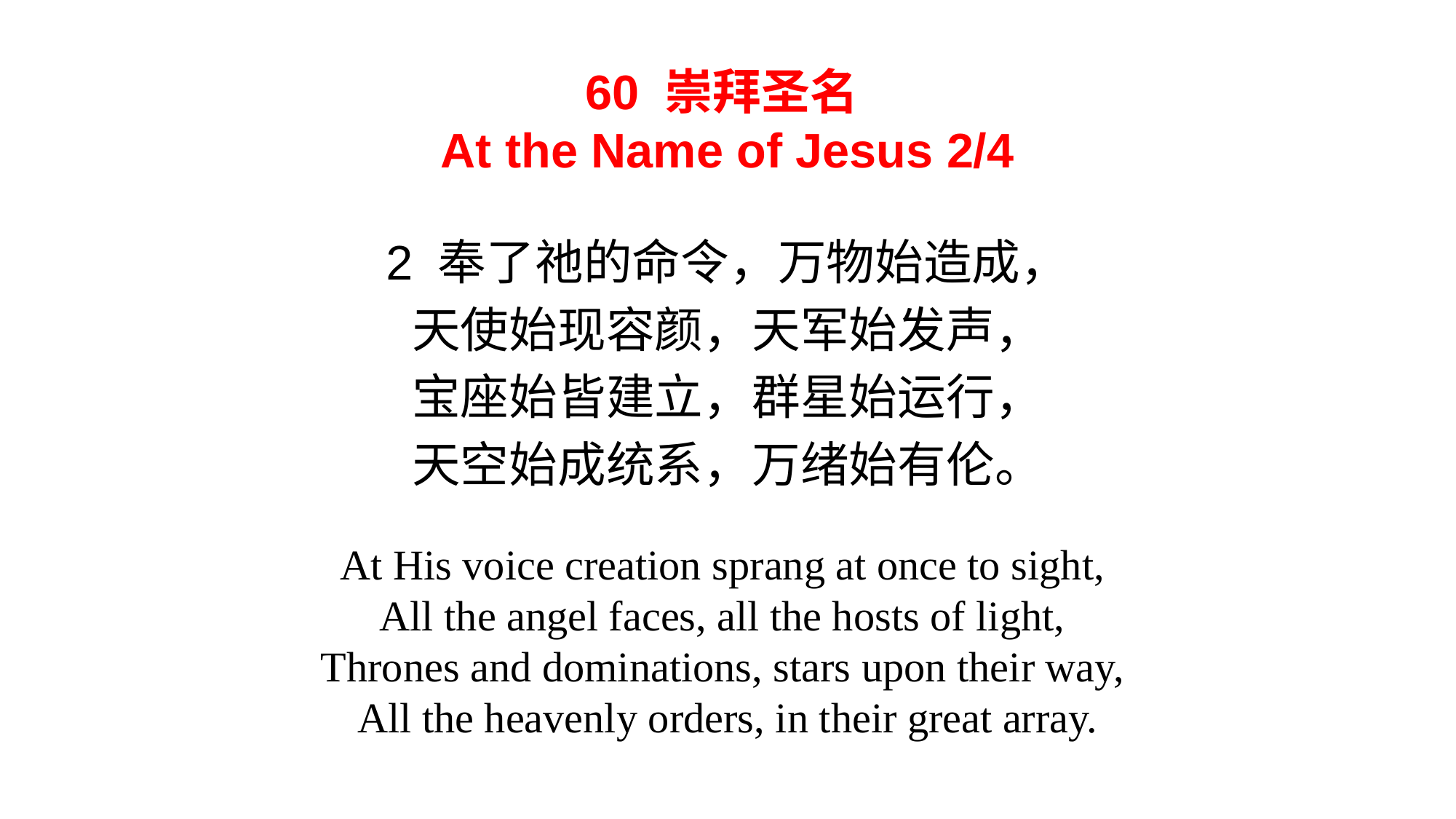

60 崇拜圣名
At the Name of Jesus 2/4
2 奉了祂的命令，万物始造成，
天使始现容颜，天军始发声，
宝座始皆建立，群星始运行，
天空始成统系，万绪始有伦。

At His voice creation sprang at once to sight,
All the angel faces, all the hosts of light,
Thrones and dominations, stars upon their way,
All the heavenly orders, in their great array.